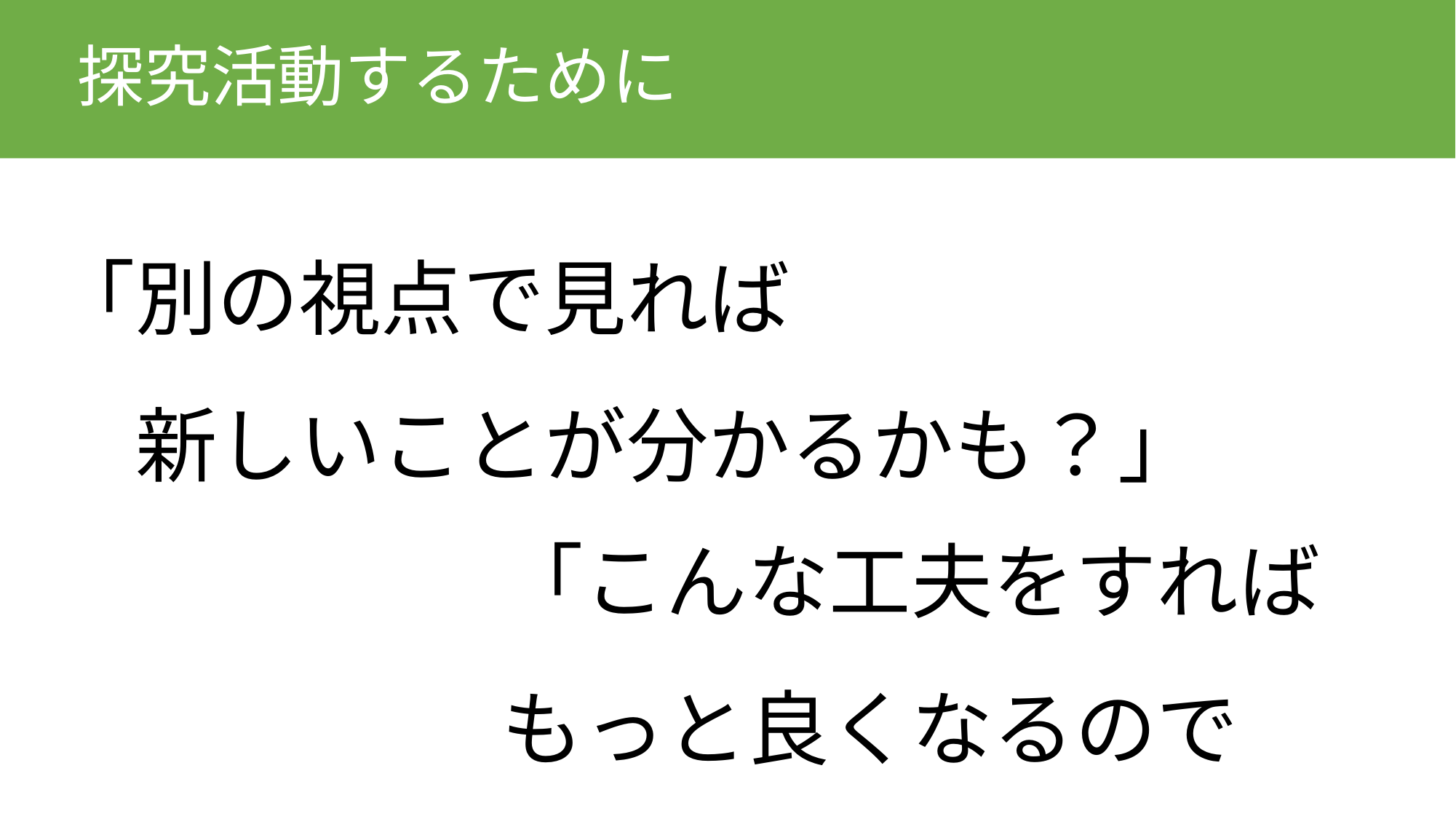

# 探究活動するために
「別の視点で見れば
　新しいことが分かるかも？」
「こんな工夫をすれば
もっと良くなるのでは？」